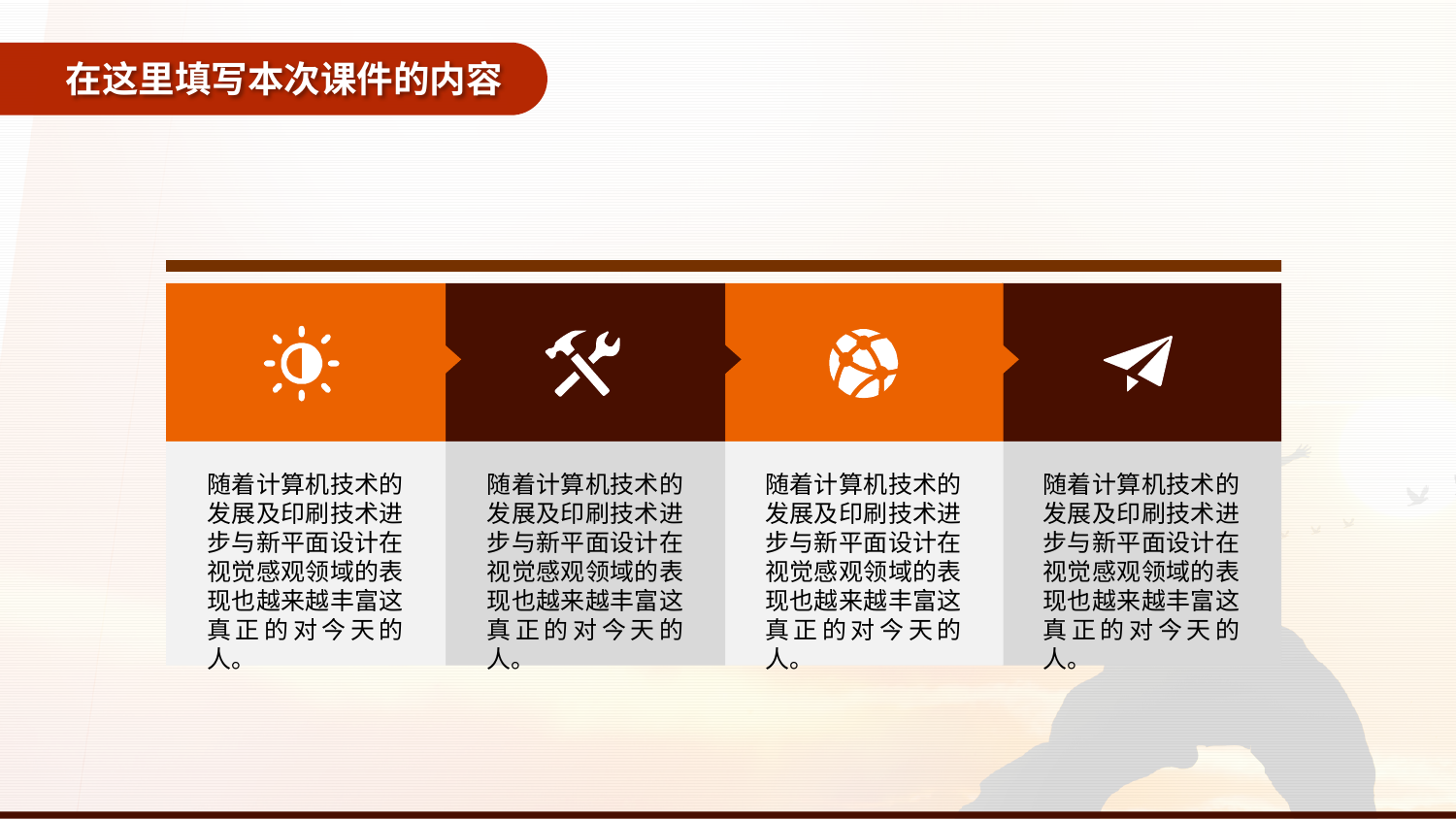

在这里填写本次课件的内容

随着计算机技术的发展及印刷技术进步与新平面设计在视觉感观领域的表现也越来越丰富这真正的对今天的人。
随着计算机技术的发展及印刷技术进步与新平面设计在视觉感观领域的表现也越来越丰富这真正的对今天的人。
随着计算机技术的发展及印刷技术进步与新平面设计在视觉感观领域的表现也越来越丰富这真正的对今天的人。
随着计算机技术的发展及印刷技术进步与新平面设计在视觉感观领域的表现也越来越丰富这真正的对今天的人。